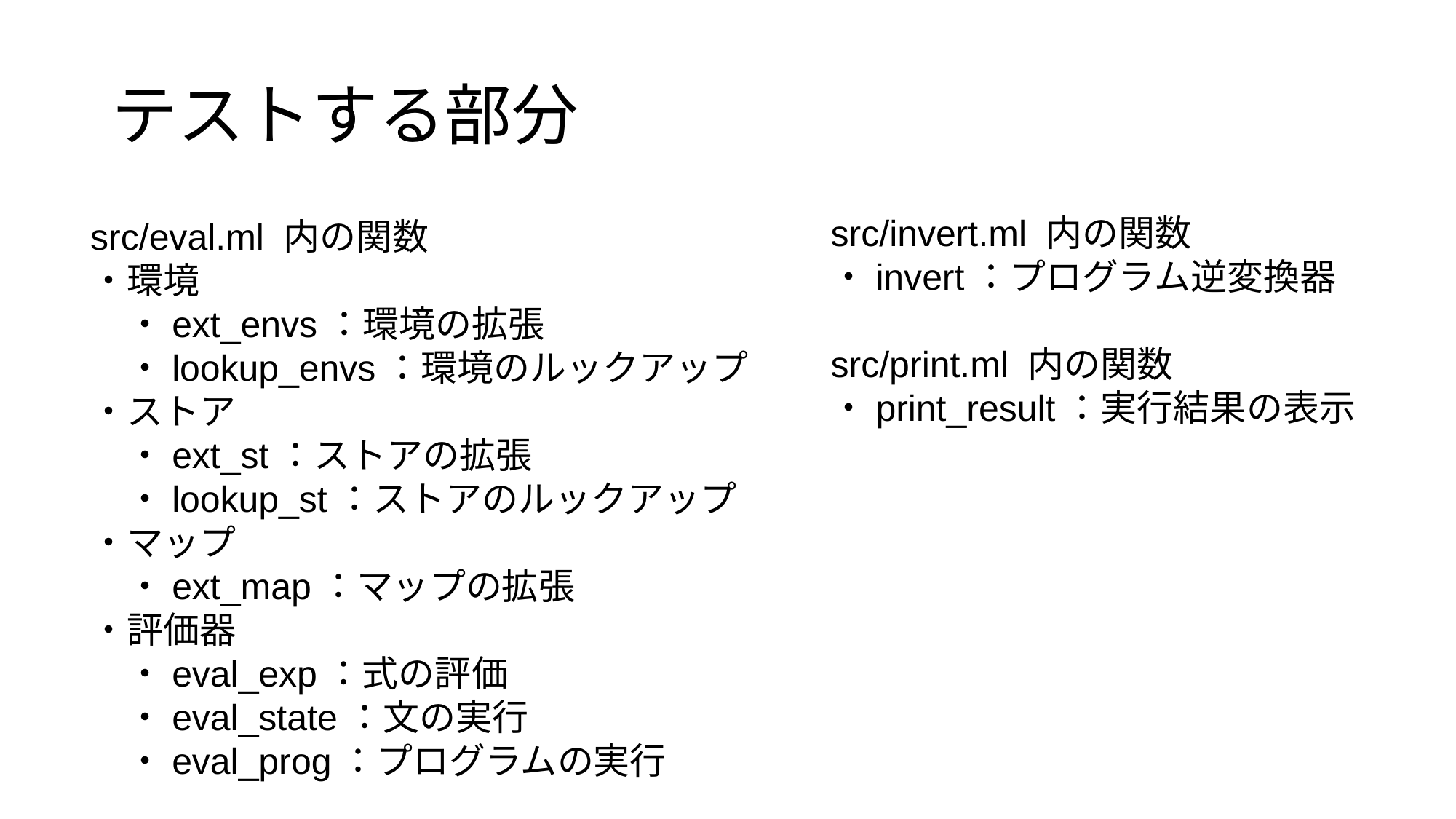

テストする部分
src/invert.ml 内の関数
・invert：プログラム逆変換器

src/print.ml 内の関数
・print_result：実行結果の表示
src/eval.ml 内の関数
・環境
　・ext_envs：環境の拡張
　・lookup_envs：環境のルックアップ
・ストア
　・ext_st：ストアの拡張
　・lookup_st：ストアのルックアップ
・マップ
　・ext_map：マップの拡張
・評価器
　・eval_exp：式の評価
　・eval_state：文の実行
　・eval_prog：プログラムの実行